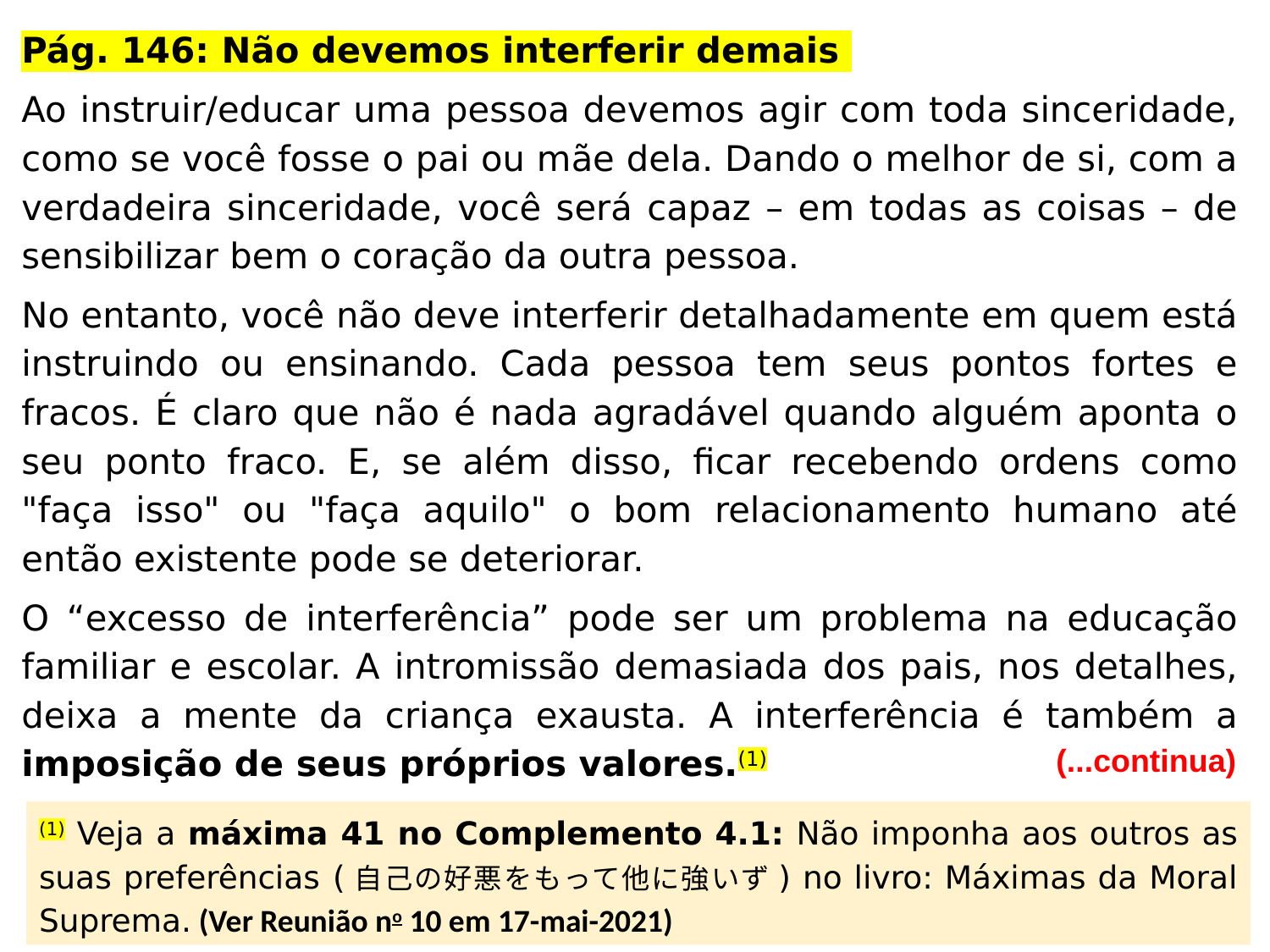

Pág. 146: Não devemos interferir demais
Ao instruir/educar uma pessoa devemos agir com toda sinceridade, como se você fosse o pai ou mãe dela. Dando o melhor de si, com a verdadeira sinceridade, você será capaz – em todas as coisas – de sensibilizar bem o coração da outra pessoa.
No entanto, você não deve interferir detalhadamente em quem está instruindo ou ensinando. Cada pessoa tem seus pontos fortes e fracos. É claro que não é nada agradável quando alguém aponta o seu ponto fraco. E, se além disso, ficar recebendo ordens como "faça isso" ou "faça aquilo" o bom relacionamento humano até então existente pode se deteriorar.
O “excesso de interferência” pode ser um problema na educação familiar e escolar. A intromissão demasiada dos pais, nos detalhes, deixa a mente da criança exausta. A interferência é também a imposição de seus próprios valores.(1)
 (...continua)
(1) Veja a máxima 41 no Complemento 4.1: Não imponha aos outros as suas preferências (自己の好悪をもって他に強いず) no livro: Máximas da Moral Suprema. (Ver Reunião no 10 em 17-mai-2021)